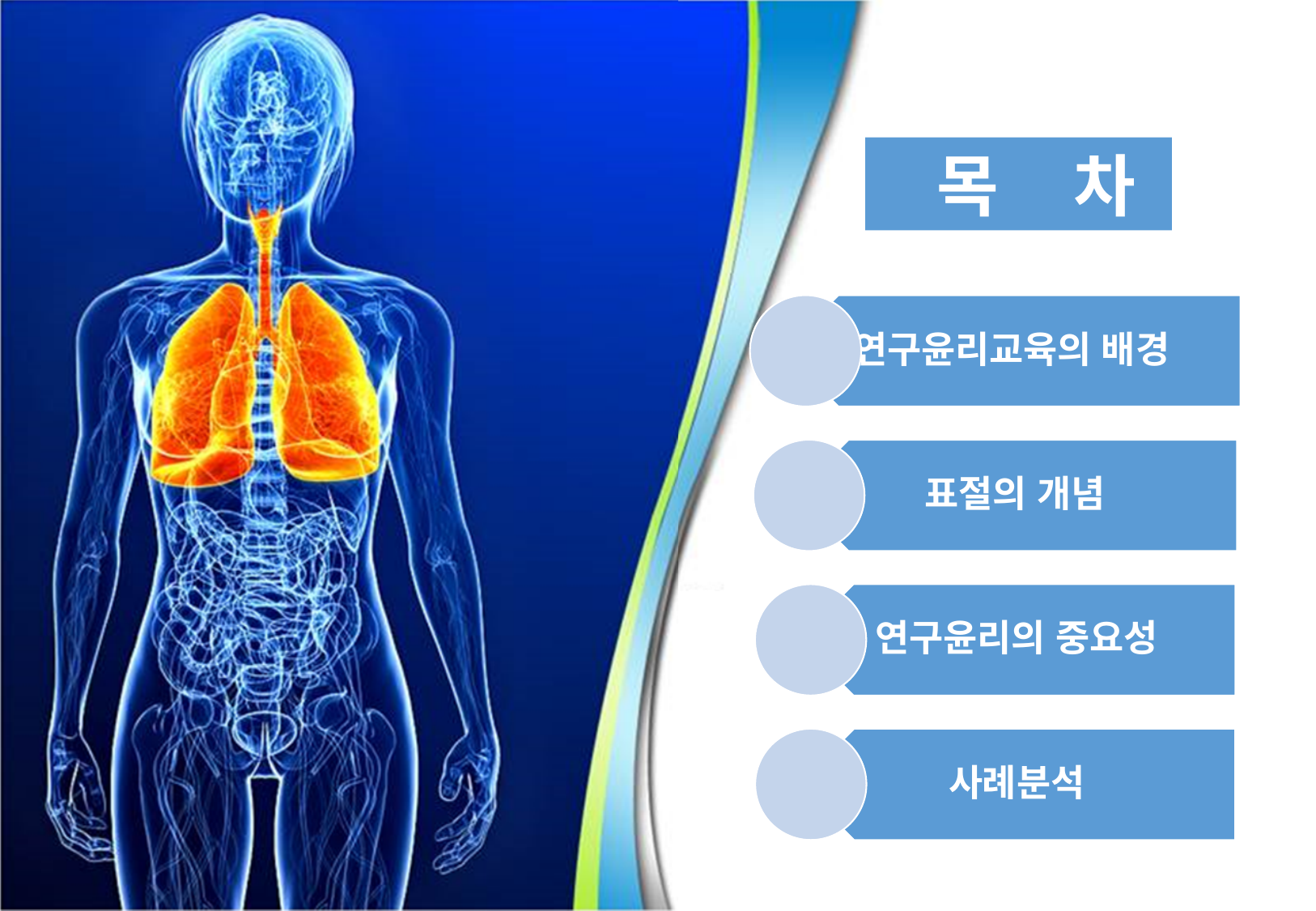

목    차
연구윤리교육의 배경
표절의 개념
연구윤리의 중요성
사례분석